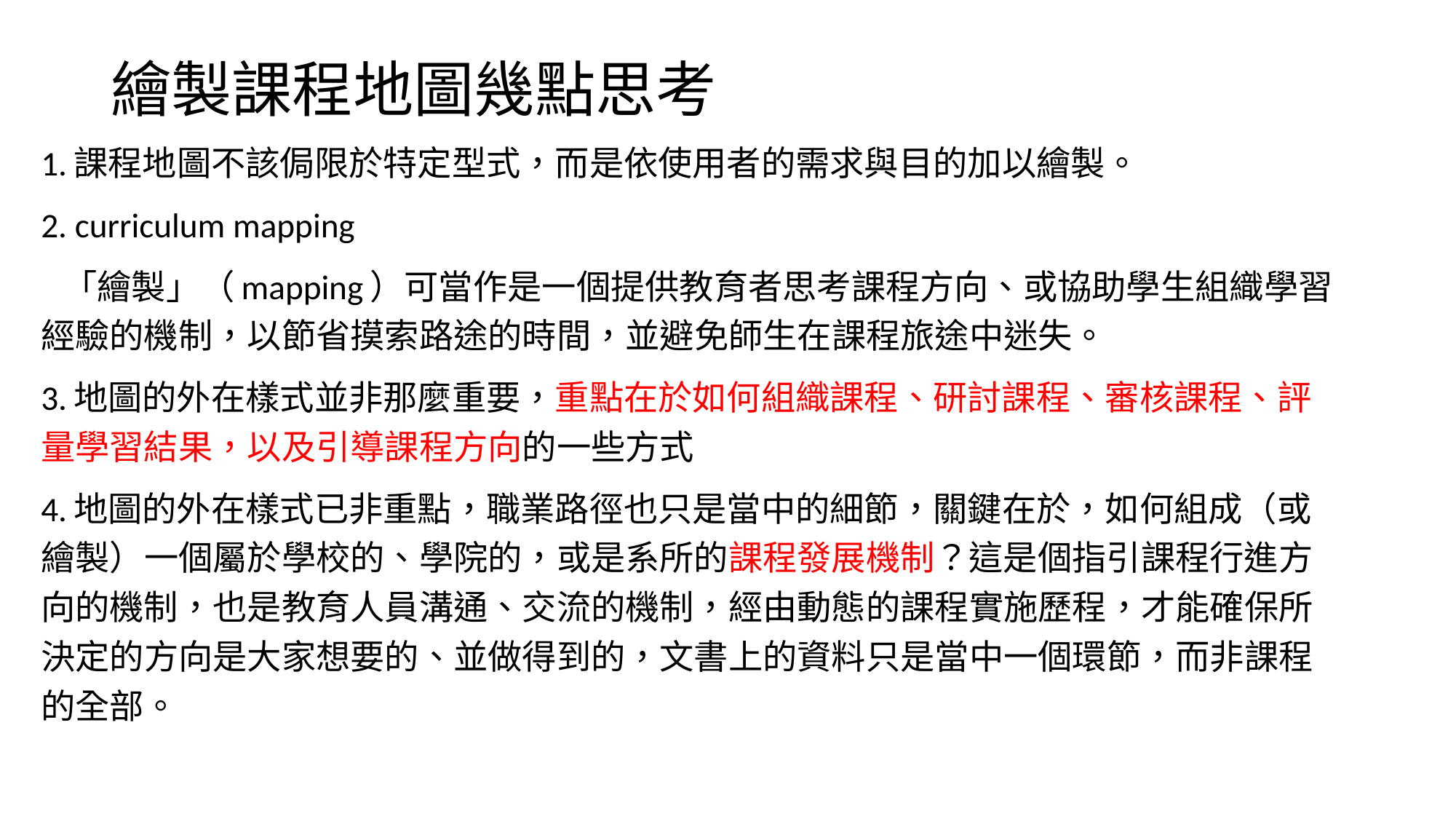

# 繪製課程地圖幾點思考
1.課程地圖不該侷限於特定型式，而是依使用者的需求與目的加以繪製。
2. curriculum mapping
  「繪製」（mapping）可當作是一個提供教育者思考課程方向、或協助學生組織學習經驗的機制，以節省摸索路途的時間，並避免師生在課程旅途中迷失。
3.地圖的外在樣式並非那麼重要，重點在於如何組織課程、研討課程、審核課程、評量學習結果，以及引導課程方向的一些方式
4.地圖的外在樣式已非重點，職業路徑也只是當中的細節，關鍵在於，如何組成（或繪製）一個屬於學校的、學院的，或是系所的課程發展機制？這是個指引課程行進方向的機制，也是教育人員溝通、交流的機制，經由動態的課程實施歷程，才能確保所決定的方向是大家想要的、並做得到的，文書上的資料只是當中一個環節，而非課程的全部。